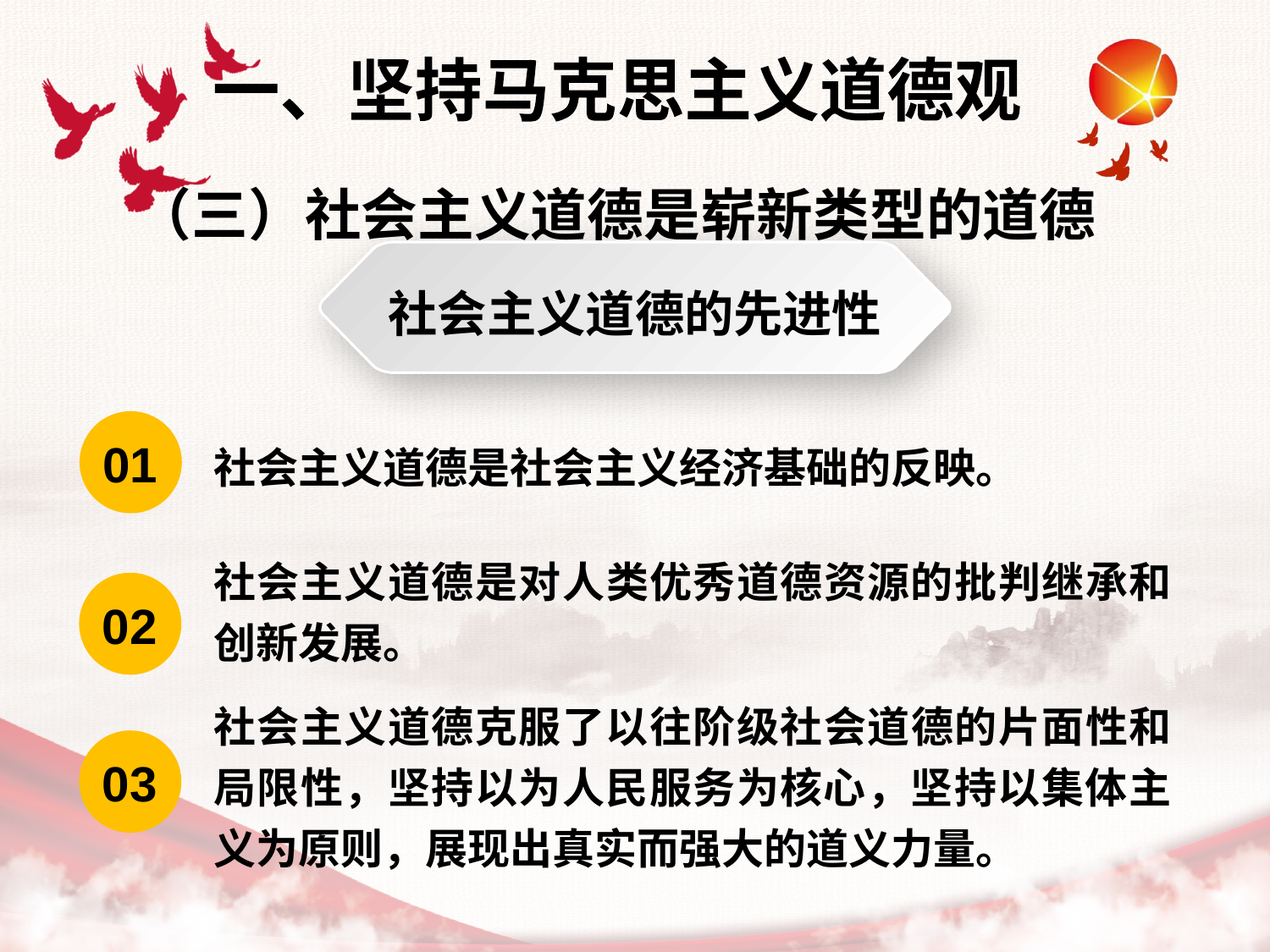

一、坚持马克思主义道德观
（三）社会主义道德是崭新类型的道德

社会主义道德的先进性

01
社会主义道德是社会主义经济基础的反映。
社会主义道德是对人类优秀道德资源的批判继承和创新发展。

02
社会主义道德克服了以往阶级社会道德的片面性和局限性，坚持以为人民服务为核心，坚持以集体主义为原则，展现出真实而强大的道义力量。

03